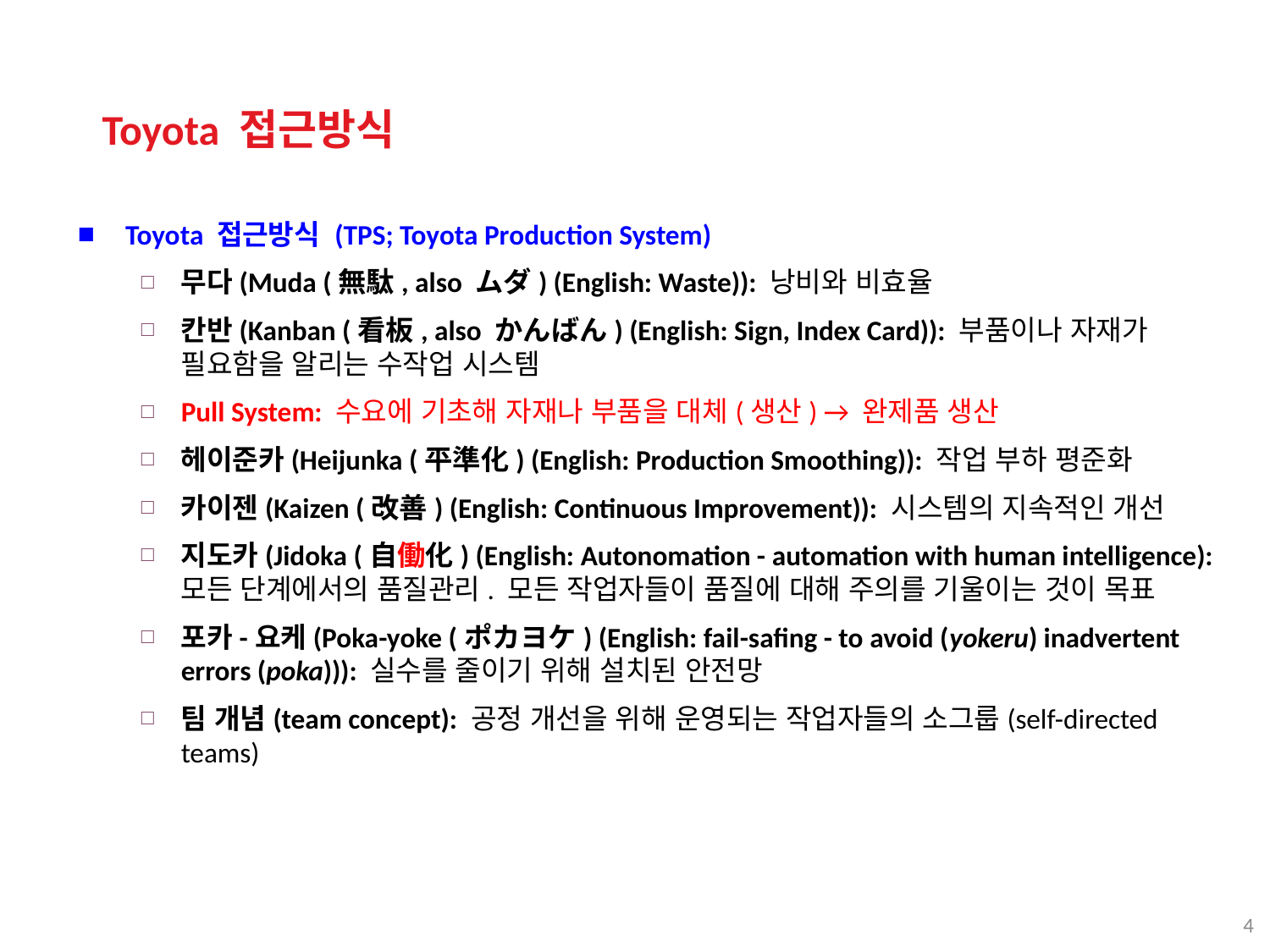

Toyota 접근방식
Toyota 접근방식 (TPS; Toyota Production System)
무다(Muda (無駄, also ムダ) (English: Waste)): 낭비와 비효율
칸반(Kanban (看板, also かんばん) (English: Sign, Index Card)): 부품이나 자재가 필요함을 알리는 수작업 시스템
Pull System: 수요에 기초해 자재나 부품을 대체(생산) → 완제품 생산
헤이준카(Heijunka (平準化) (English: Production Smoothing)): 작업 부하 평준화
카이젠(Kaizen (改善) (English: Continuous Improvement)): 시스템의 지속적인 개선
지도카(Jidoka (自働化) (English: Autonomation - automation with human intelligence): 모든 단계에서의 품질관리. 모든 작업자들이 품질에 대해 주의를 기울이는 것이 목표
포카-요케(Poka-yoke (ポカヨケ) (English: fail-safing - to avoid (yokeru) inadvertent errors (poka))): 실수를 줄이기 위해 설치된 안전망
팀 개념(team concept): 공정 개선을 위해 운영되는 작업자들의 소그룹(self-directed teams)

4